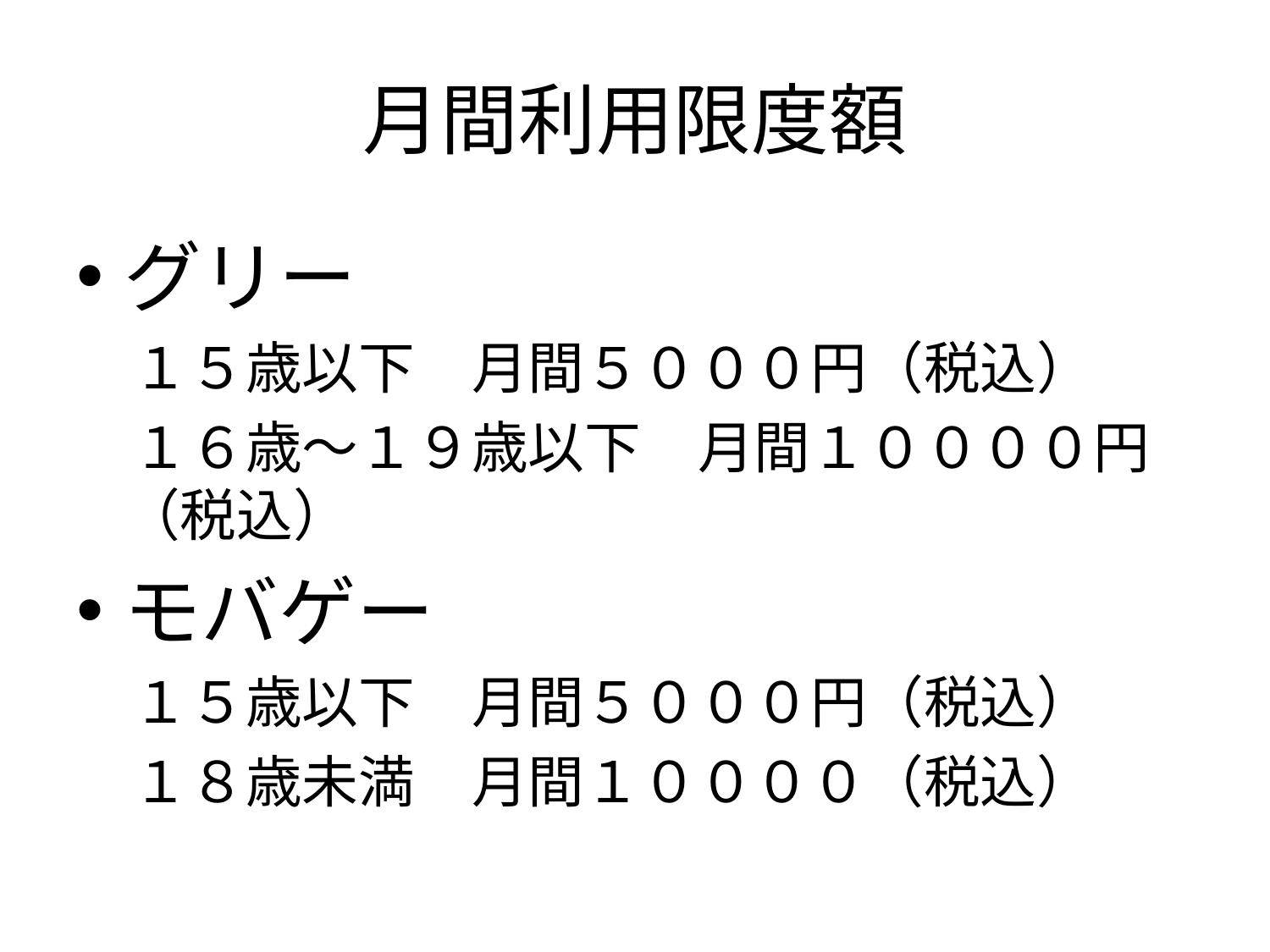

# 月間利用限度額
グリー
　１５歳以下　月間５０００円（税込）
　１６歳～１９歳以下　月間１００００円（税込）
モバゲー
　１５歳以下　月間５０００円（税込）
　１８歳未満　月間１００００（税込）